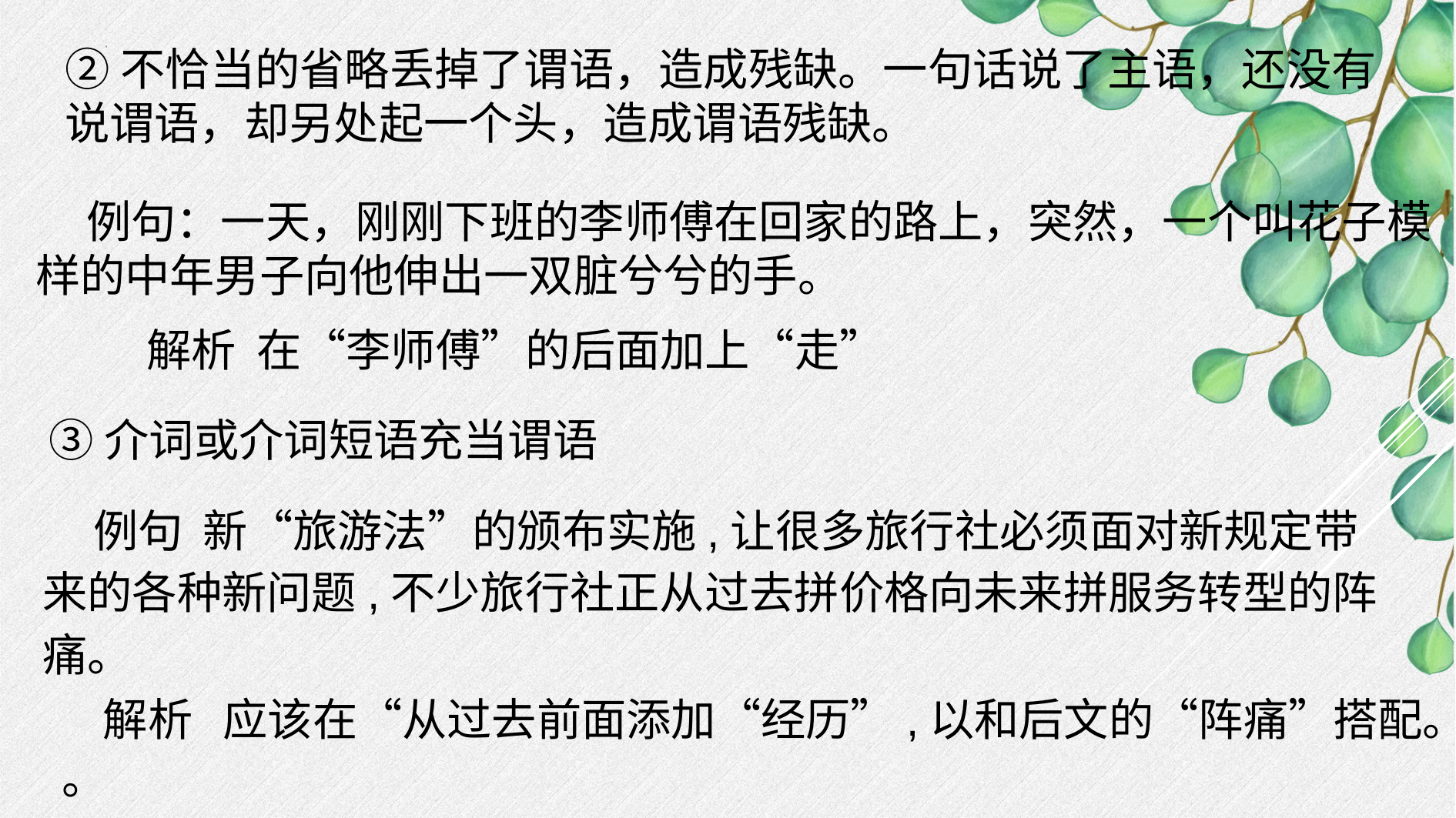

②不恰当的省略丢掉了谓语，造成残缺。一句话说了主语，还没有说谓语，却另处起一个头，造成谓语残缺。
    例句：一天，刚刚下班的李师傅在回家的路上，突然，一个叫花子模样的中年男子向他伸出一双脏兮兮的手。
解析  在“李师傅”的后面加上“走”
③介词或介词短语充当谓语
    例句  新“旅游法”的颁布实施,让很多旅行社必须面对新规定带来的各种新问题,不少旅行社正从过去拼价格向未来拼服务转型的阵痛。
    解析   应该在“从过去前面添加“经历”,以和后文的“阵痛”搭配。 。